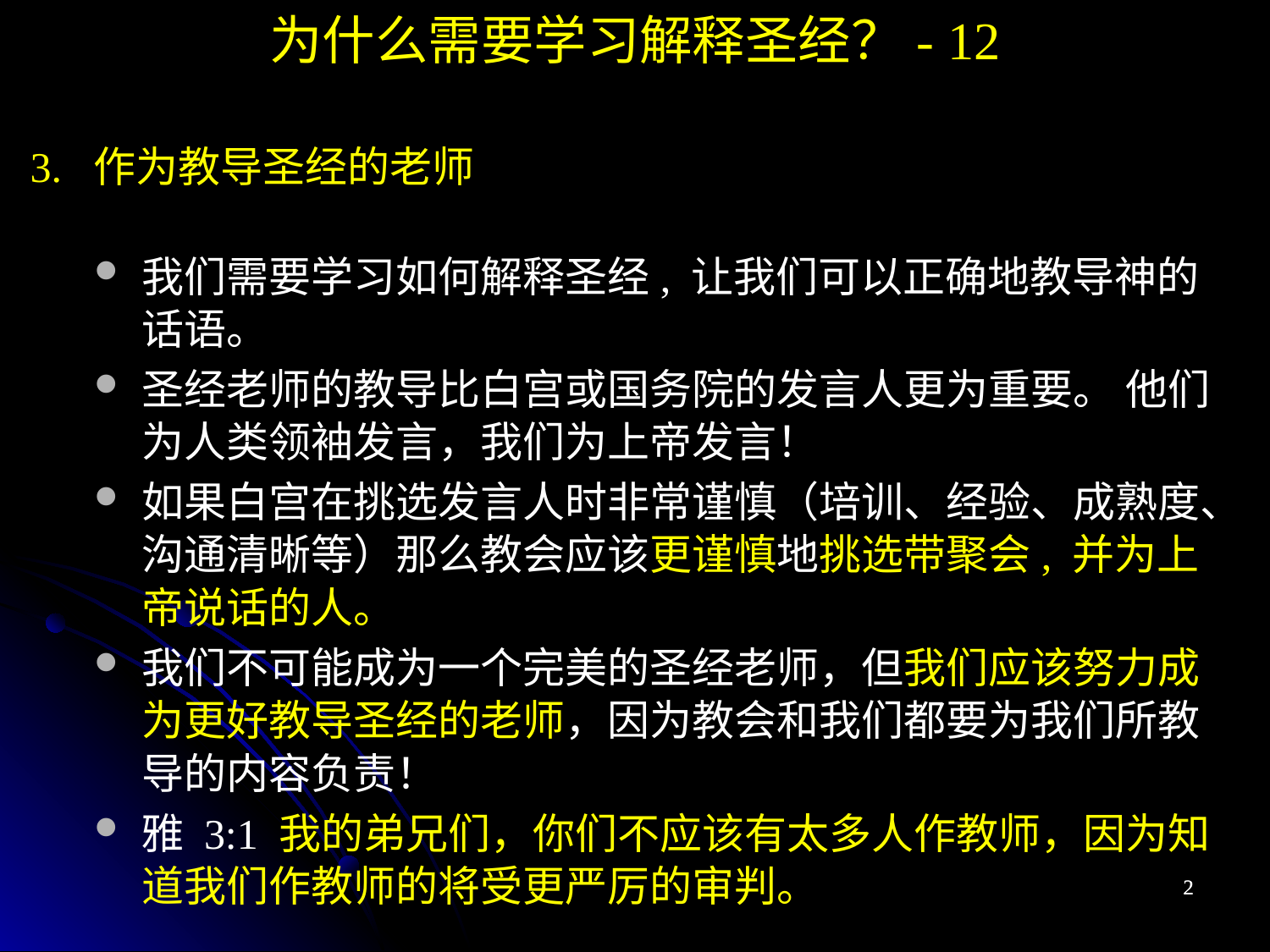

为什么需要学习解释圣经？- 12
3.  作为教导圣经的老师

我们需要学习如何解释圣经, 让我们可以正确地教导神的话语。
圣经老师的教导比白宫或国务院的发言人更为重要。 他们为人类领袖发言，我们为上帝发言！
如果白宫在挑选发言人时非常谨慎（培训、经验、成熟度、沟通清晰等）那么教会应该更谨慎地挑选带聚会, 并为上帝说话的人。
我们不可能成为一个完美的圣经老师，但我们应该努力成为更好教导圣经的老师，因为教会和我们都要为我们所教导的内容负责！
雅 3:1 我的弟兄们，你们不应该有太多人作教师，因为知道我们作教师的将受更严厉的审判。
2
2